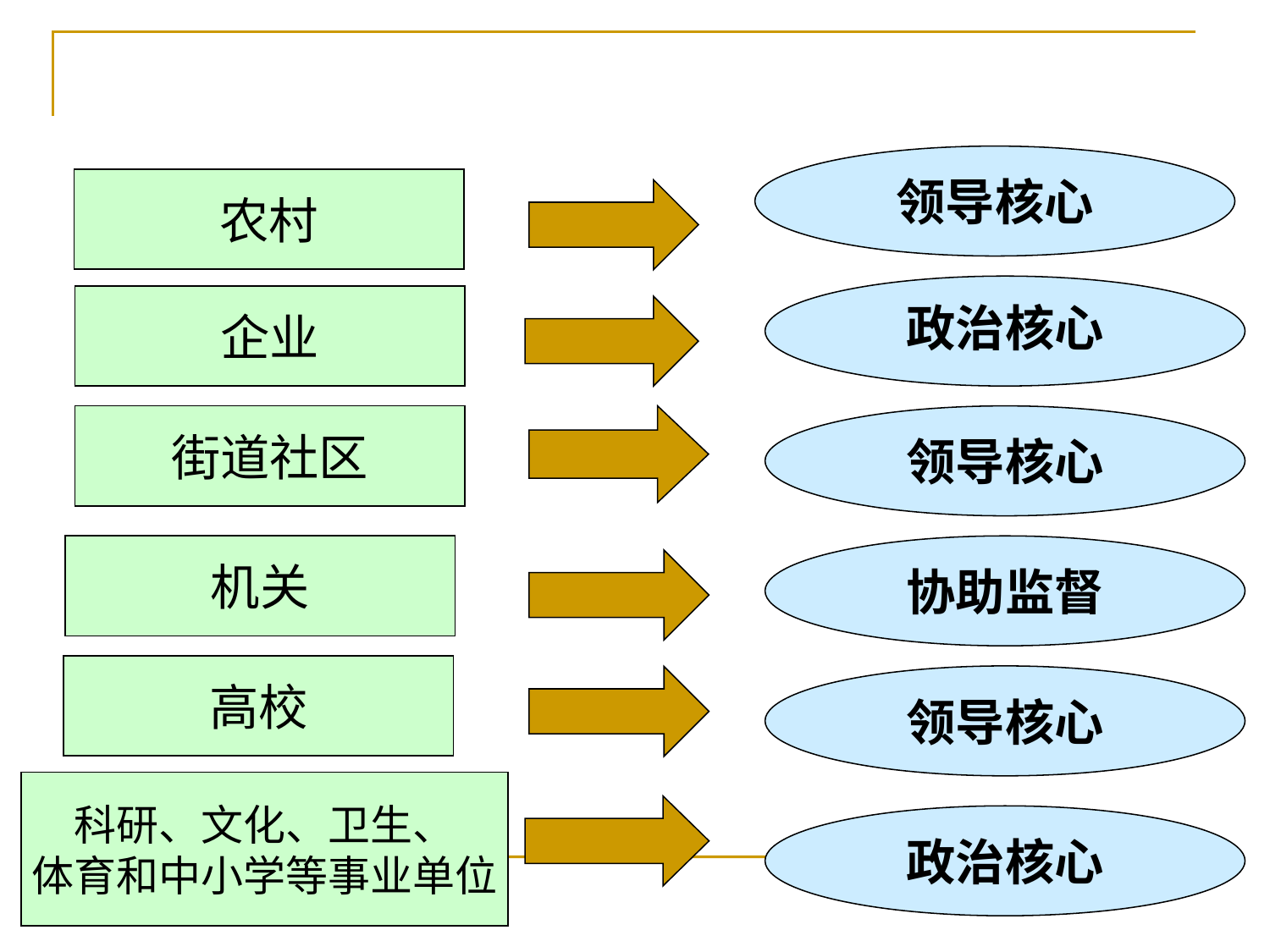

领导核心
农村

政治核心

企业

街道社区

领导核心

机关
协助监督

高校

领导核心

科研、文化、卫生、
体育和中小学等事业单位

政治核心